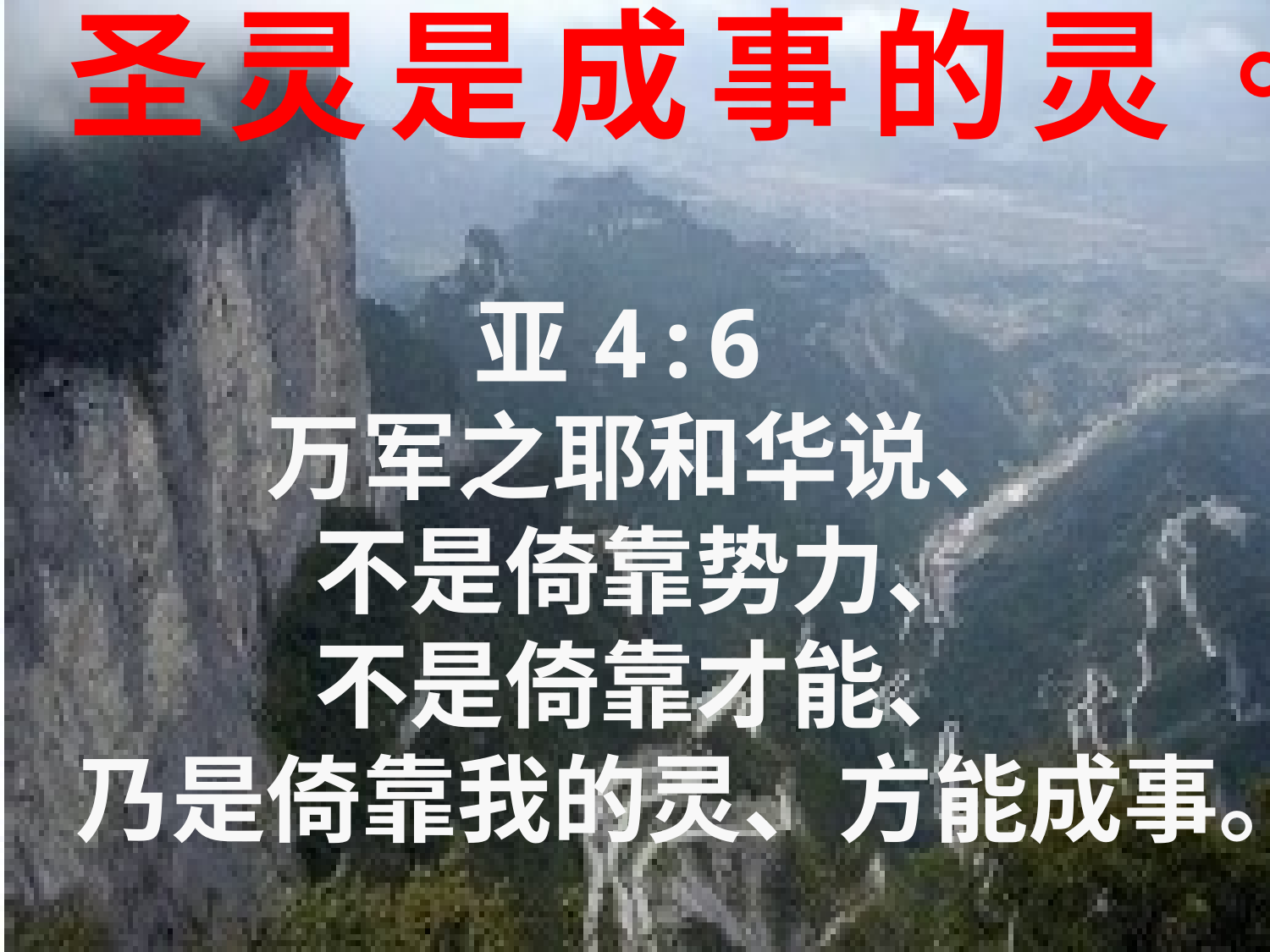

圣灵是成事的灵。
亚4:6
万军之耶和华说、
不是倚靠势力、
不是倚靠才能、
乃是倚靠我的灵、方能成事。